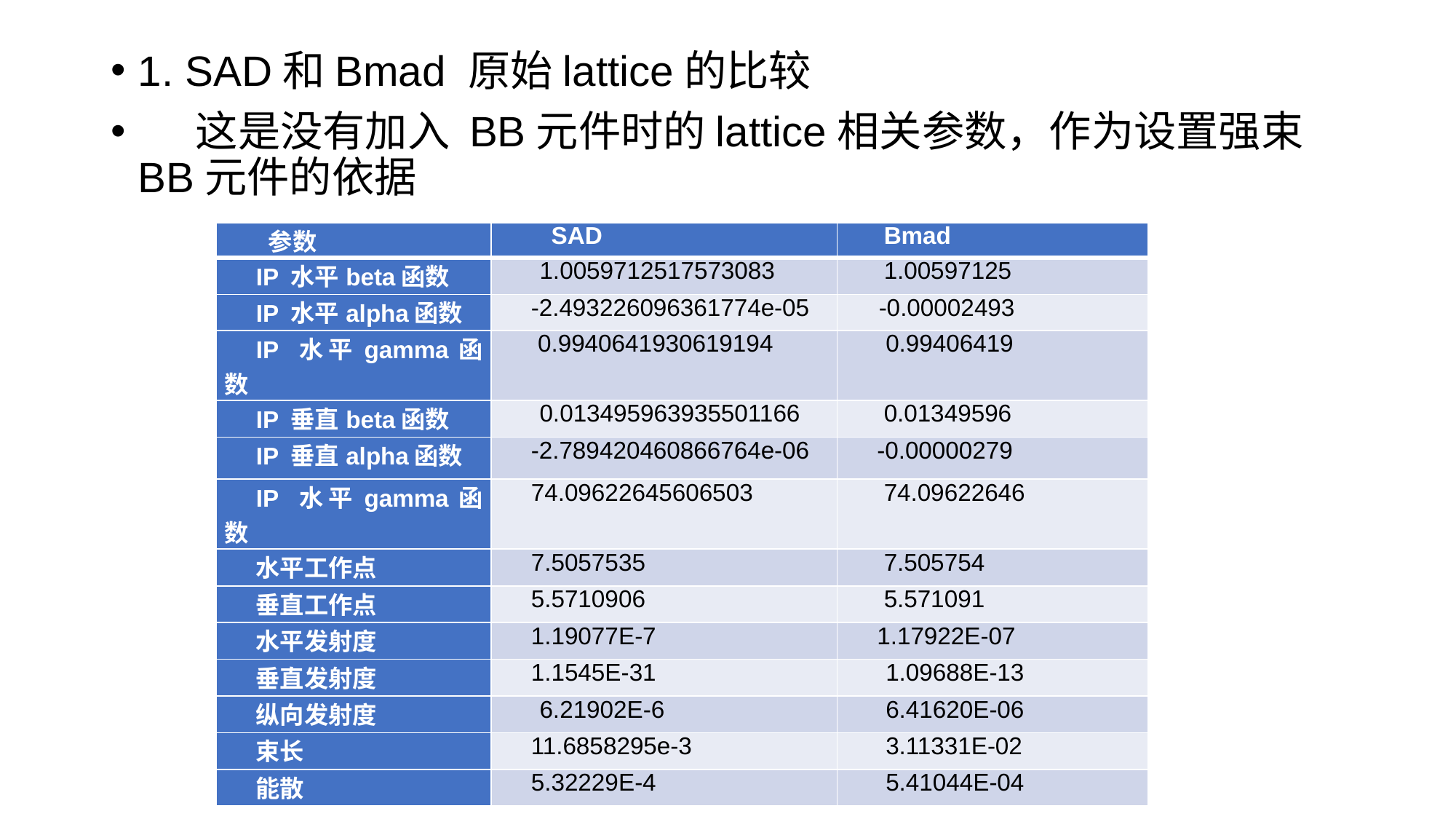

1. SAD和Bmad 原始lattice的比较
     这是没有加入 BB元件时的lattice相关参数，作为设置强束BB元件的依据
| 参数 | SAD | Bmad |
| --- | --- | --- |
| IP 水平beta函数 | 1.0059712517573083 | 1.00597125 |
| IP 水平alpha函数 | -2.493226096361774e-05 | -0.00002493 |
| IP 水平gamma函数 | 0.9940641930619194 | 0.99406419 |
| IP 垂直beta函数 | 0.013495963935501166 | 0.01349596 |
| IP 垂直alpha函数 | -2.789420460866764e-06 | -0.00000279 |
| IP 水平gamma函数 | 74.09622645606503 | 74.09622646 |
| 水平工作点 | 7.5057535 | 7.505754 |
| 垂直工作点 | 5.5710906 | 5.571091 |
| 水平发射度 | 1.19077E-7 | 1.17922E-07 |
| 垂直发射度 | 1.1545E-31 | 1.09688E-13 |
| 纵向发射度 | 6.21902E-6 | 6.41620E-06 |
| 束长 | 11.6858295e-3 | 3.11331E-02 |
| 能散 | 5.32229E-4 | 5.41044E-04 |